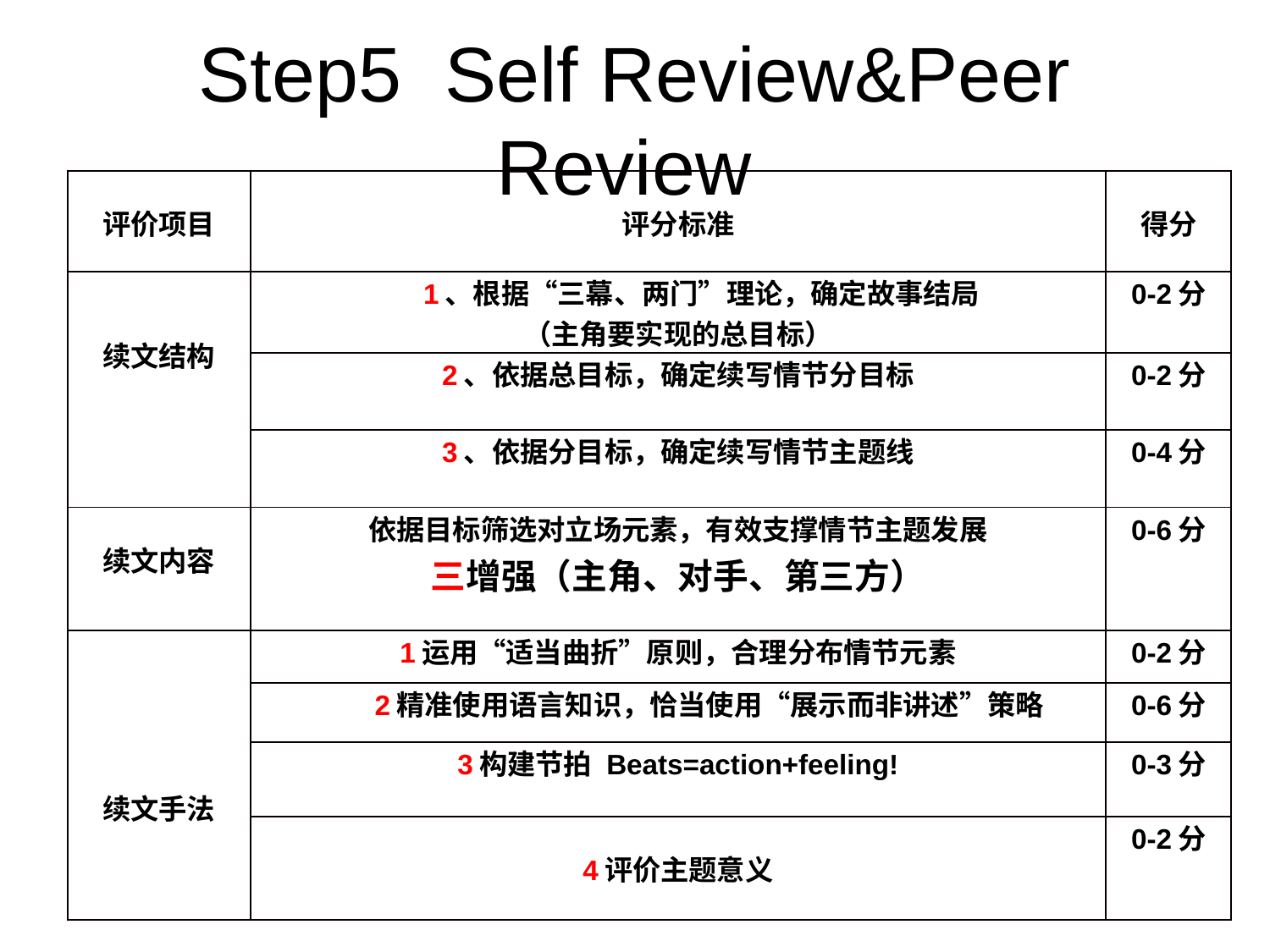

# Step5  Self Review&Peer Review
| 评价项目 | 评分标准 | 得分 |
| --- | --- | --- |
| 续文结构 | 1、根据“三幕、两门”理论，确定故事结局 （主角要实现的总目标） | 0-2分 |
|  | 2、依据总目标，确定续写情节分目标 | 0-2分 |
|  | 3、依据分目标，确定续写情节主题线 | 0-4分 |
| 续文内容 | 依据目标筛选对立场元素，有效支撑情节主题发展 三增强（主角、对手、第三方） | 0-6分 |
| 续文手法 | 1运用“适当曲折”原则，合理分布情节元素 | 0-2分 |
|  | 2精准使用语言知识，恰当使用“展示而非讲述”策略 | 0-6分 |
|  | 3构建节拍 Beats=action+feeling! | 0-3分 |
|  | 4评价主题意义 | 0-2分 |